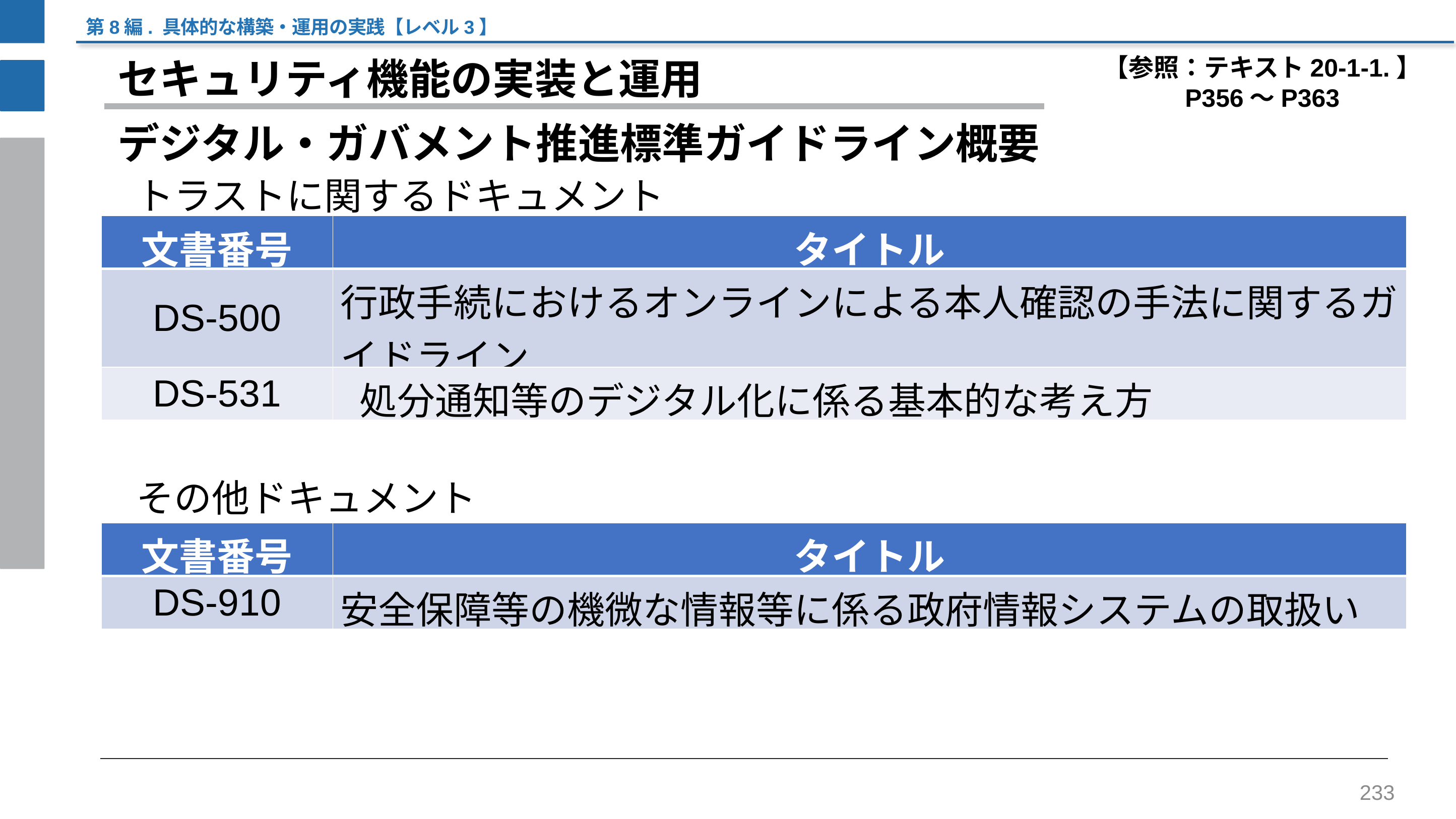

第8編. 具体的な構築・運用の実践【レベル3】
【参照：テキスト20-1-1.】
P356～P363
セキュリティ機能の実装と運用
デジタル・ガバメント推進標準ガイドライン概要
トラストに関するドキュメント

| 文書番号 | タイトル |
| --- | --- |
| DS-500 | 行政手続におけるオンラインによる本人確認の手法に関するガイドライン |
| DS-531 | 処分通知等のデジタル化に係る基本的な考え方 |
その他ドキュメント

| 文書番号 | タイトル |
| --- | --- |
| DS-910 | 安全保障等の機微な情報等に係る政府情報システムの取扱い |
233